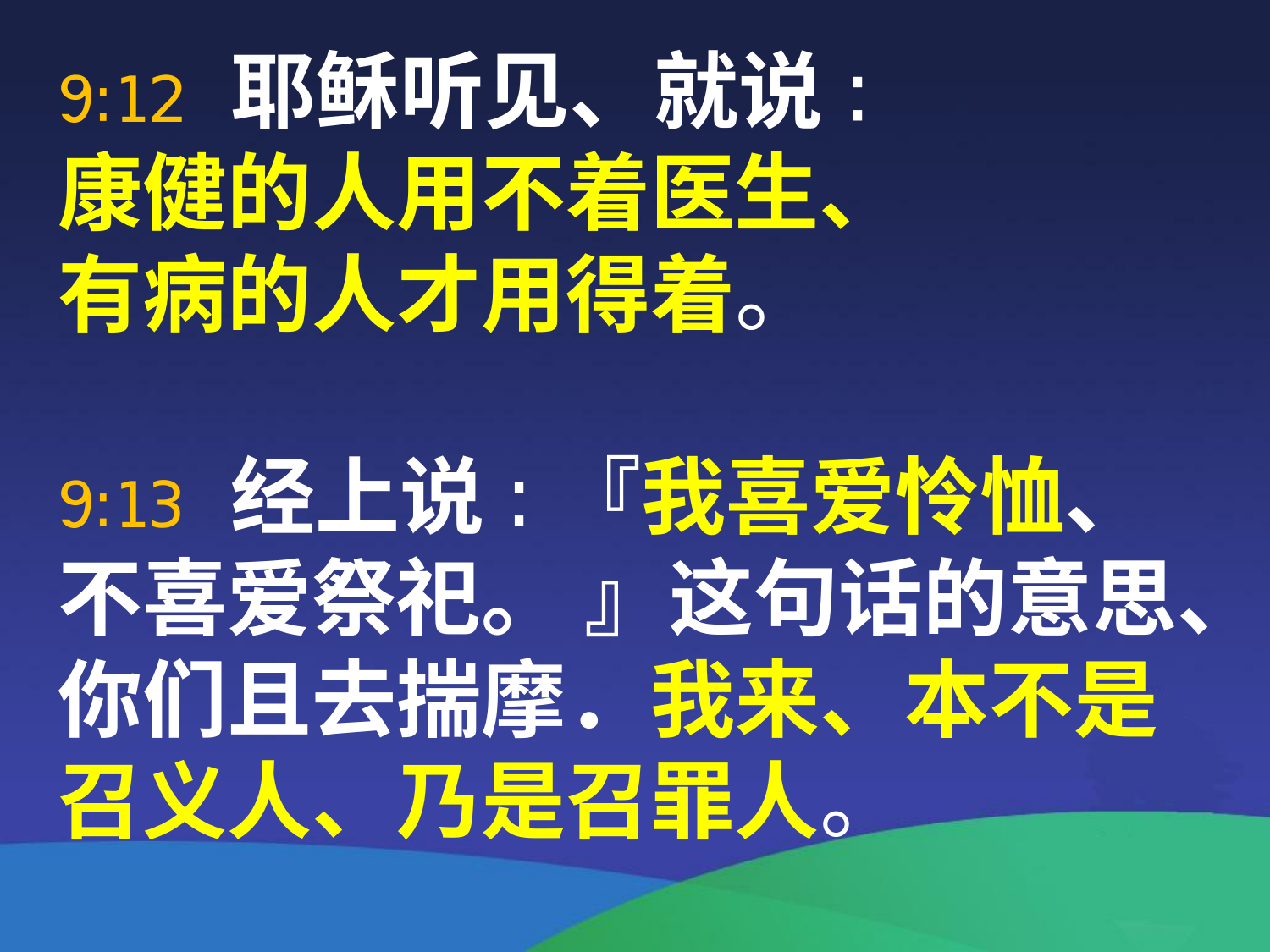

9:12 耶稣听见、就说:
康健的人用不着医生、
有病的人才用得着。

9:13 经上说:『我喜爱怜恤、不喜爱祭祀。 』这句话的意思、你们且去揣摩．我来、本不是召义人、乃是召罪人。